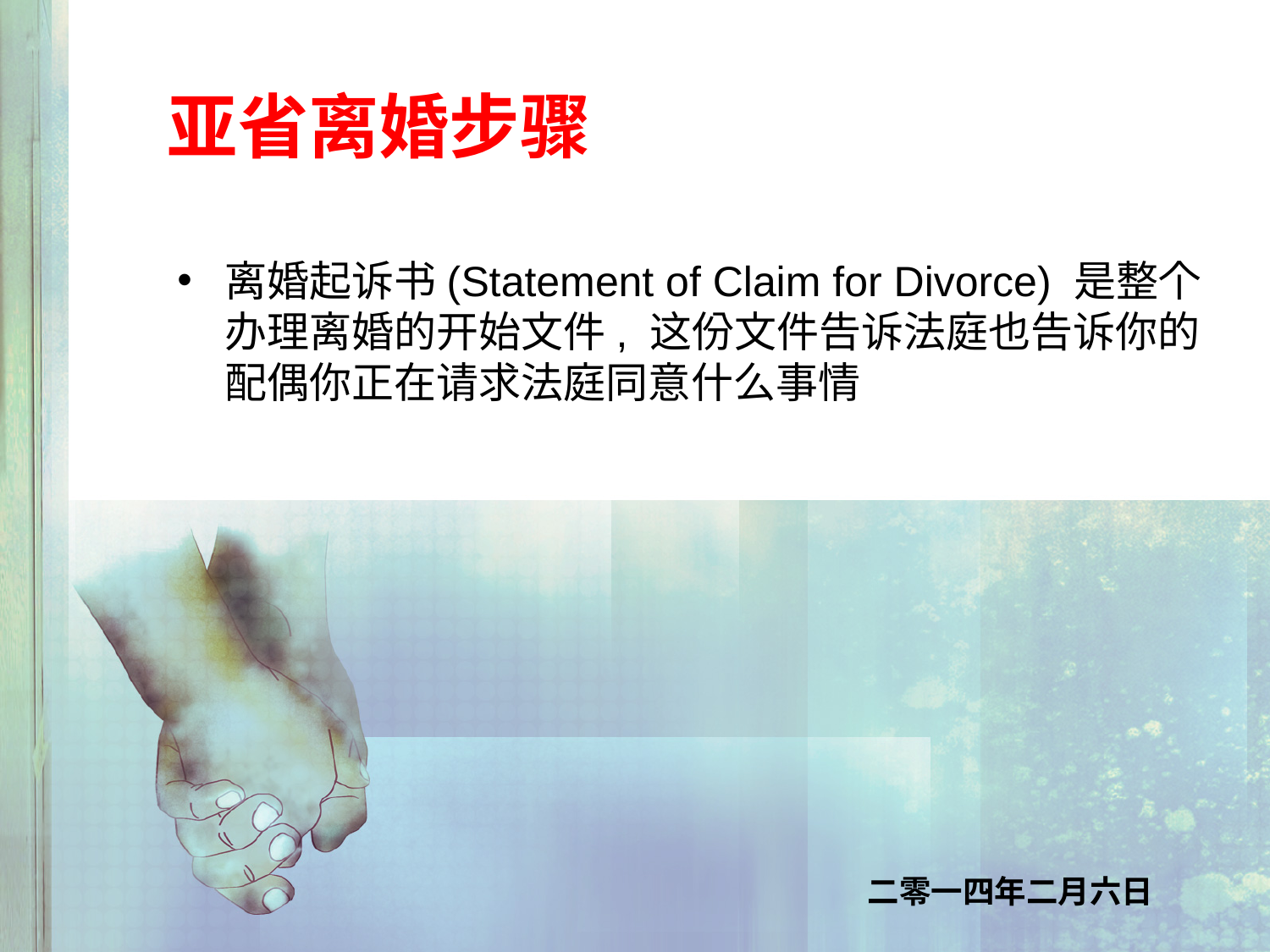

亚省离婚步骤

离婚起诉书(Statement of Claim for Divorce) 是整个办理离婚的开始文件, 这份文件告诉法庭也告诉你的配偶你正在请求法庭同意什么事情
二零一四年二月六日